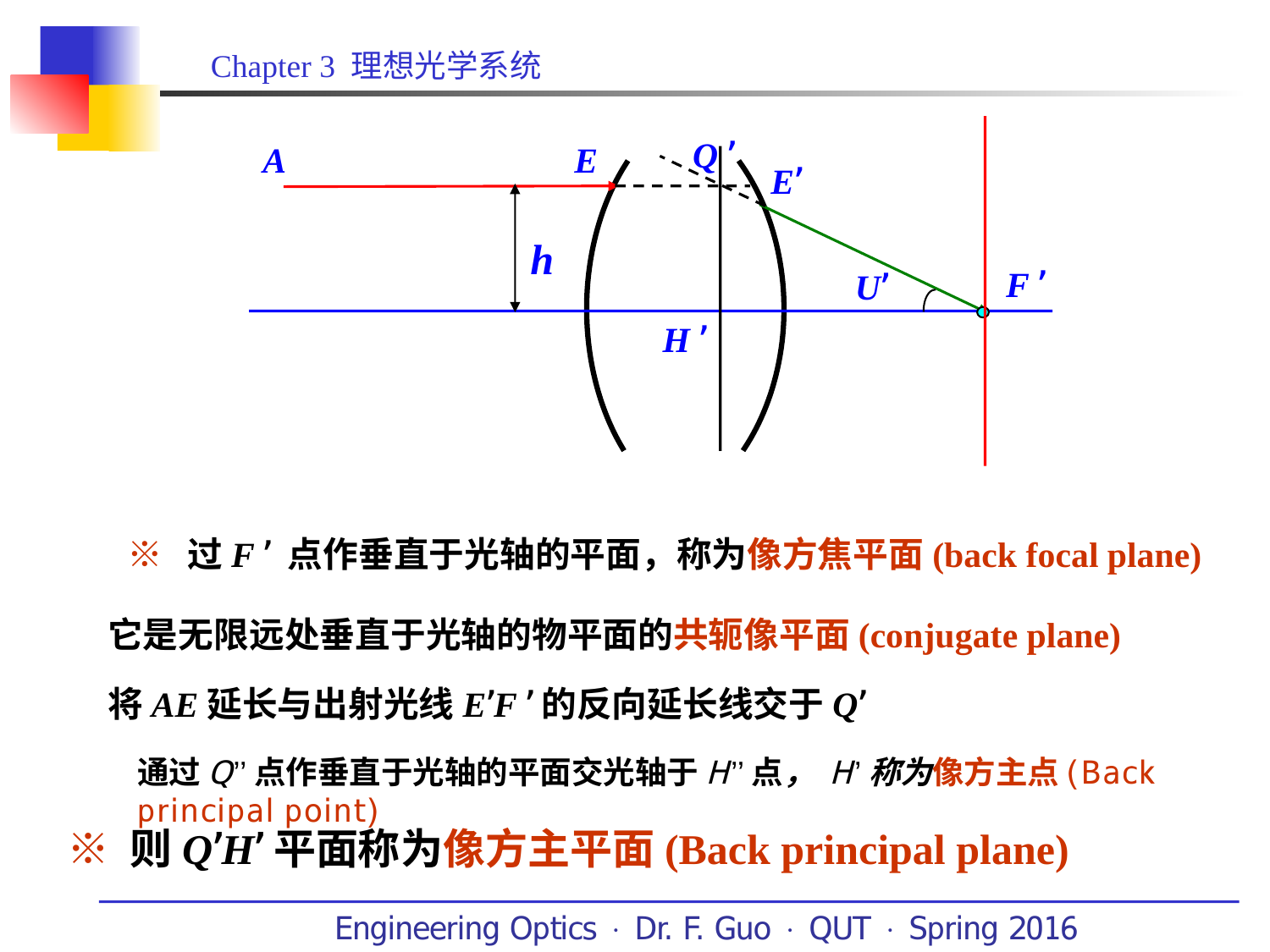

Q ’
A
E

h

E’

F ’
U’

H ’
※  过F ’ 点作垂直于光轴的平面，称为像方焦平面(back focal plane)
它是无限远处垂直于光轴的物平面的共轭像平面(conjugate plane)
将AE延长与出射光线E’F ’的反向延长线交于Q’
通过Q’’点作垂直于光轴的平面交光轴于H’’点， H’称为像方主点(Back principal point)
※ 则Q’H’平面称为像方主平面(Back principal plane)